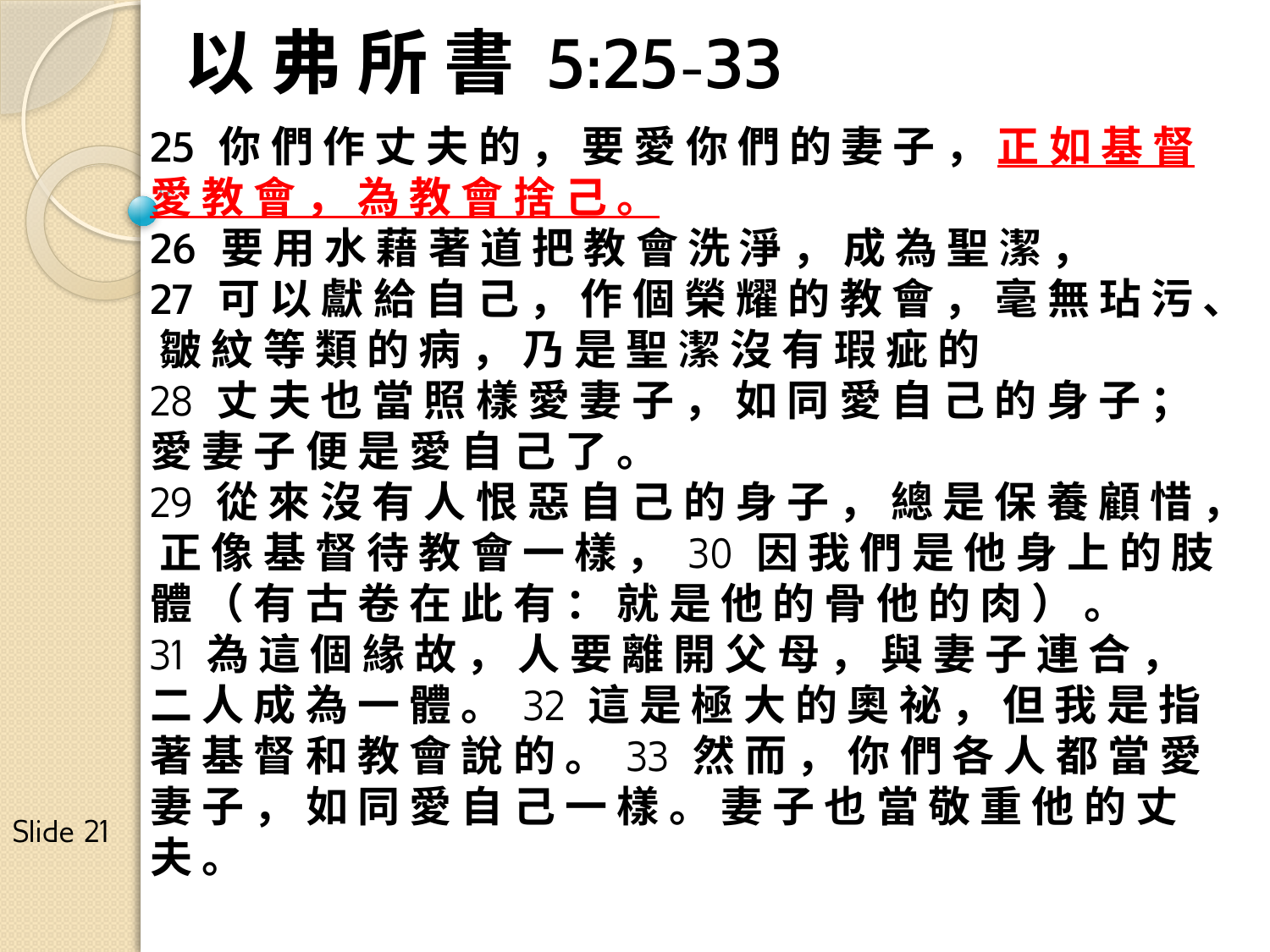

以 弗 所 書 5:25-33
25 你 們 作 丈 夫 的 ， 要 愛 你 們 的 妻 子 ， 正 如 基 督 愛 教 會 ， 為 教 會 捨 己 。
26 要 用 水 藉 著 道 把 教 會 洗 淨 ， 成 為 聖 潔 ，
27 可 以 獻 給 自 己 ， 作 個 榮 耀 的 教 會 ， 毫 無 玷 污 、 皺 紋 等 類 的 病 ， 乃 是 聖 潔 沒 有 瑕 疵 的
28 丈 夫 也 當 照 樣 愛 妻 子 ， 如 同 愛 自 己 的 身 子 ； 愛 妻 子 便 是 愛 自 己 了 。
29 從 來 沒 有 人 恨 惡 自 己 的 身 子 ， 總 是 保 養 顧 惜 ， 正 像 基 督 待 教 會 一 樣 ， 30 因 我 們 是 他 身 上 的 肢 體 （ 有 古 卷 在 此 有 ： 就 是 他 的 骨 他 的 肉 ） 。 31 為 這 個 緣 故 ， 人 要 離 開 父 母 ， 與 妻 子 連 合 ， 二 人 成 為 一 體 。 32 這 是 極 大 的 奧 祕 ， 但 我 是 指 著 基 督 和 教 會 說 的 。 33 然 而 ， 你 們 各 人 都 當 愛 妻 子 ， 如 同 愛 自 己 一 樣 。 妻 子 也 當 敬 重 他 的 丈 夫 。

Slide 21